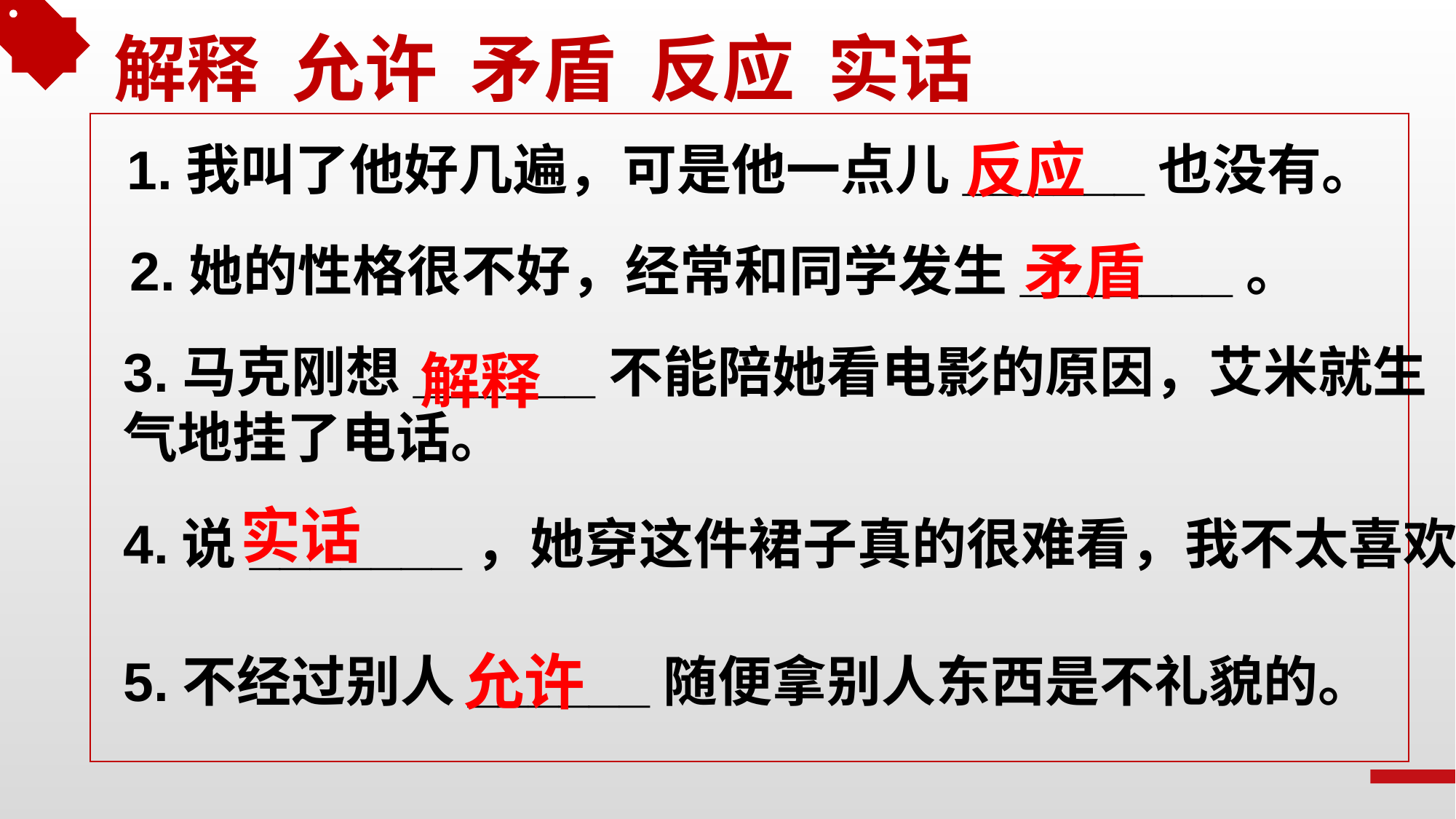

解释  允许  矛盾  反应  实话
反应

1.我叫了他好几遍，可是他一点儿______也没有。
矛盾
2.她的性格很不好，经常和同学发生_______。
解释
3.马克刚想______不能陪她看电影的原因，艾米就生
气地挂了电话。
实话
4.说_______，她穿这件裙子真的很难看，我不太喜欢。
允许
5.不经过别人______随便拿别人东西是不礼貌的。